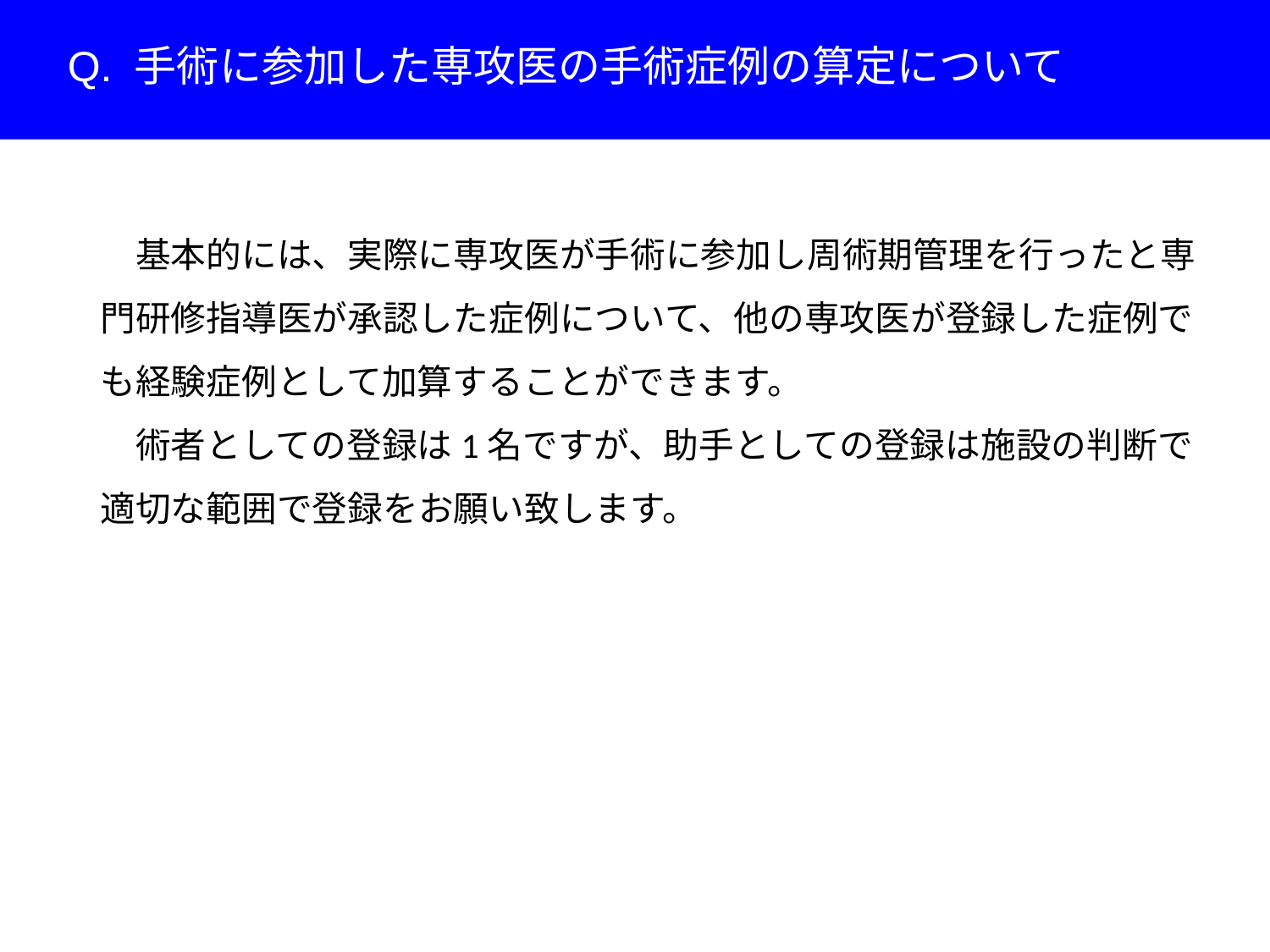

Q. 手術に参加した専攻医の手術症例の算定について

　基本的には、実際に専攻医が手術に参加し周術期管理を行ったと専門研修指導医が承認した症例について、他の専攻医が登録した症例でも経験症例として加算することができます。
　術者としての登録は1名ですが、助手としての登録は施設の判断で適切な範囲で登録をお願い致します。